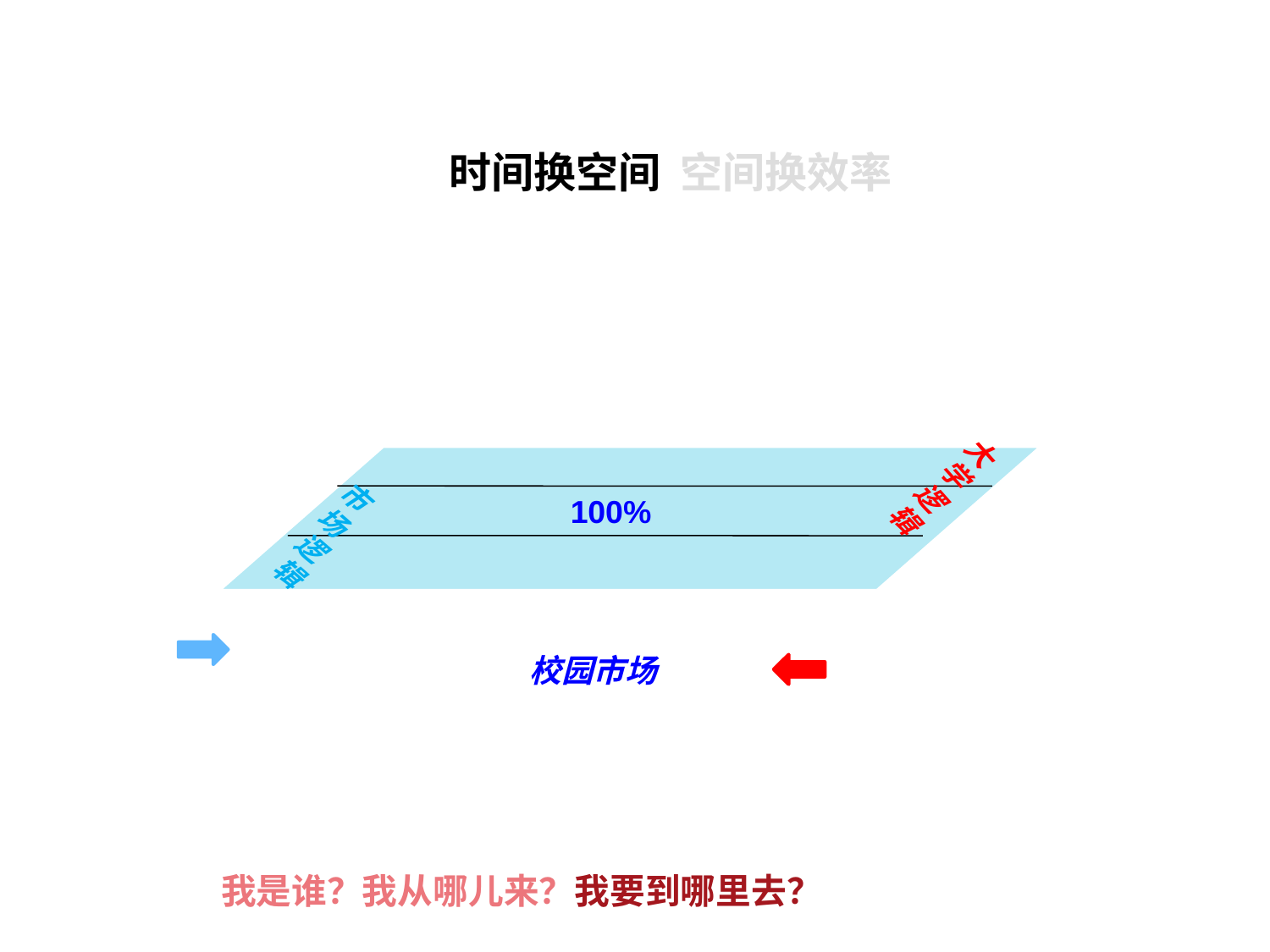

# 时间换空间  空间换效率
大
学
逻
辑

市
场
逻
辑
100%

校园市场

我是谁？我从哪儿来？我要到哪里去？